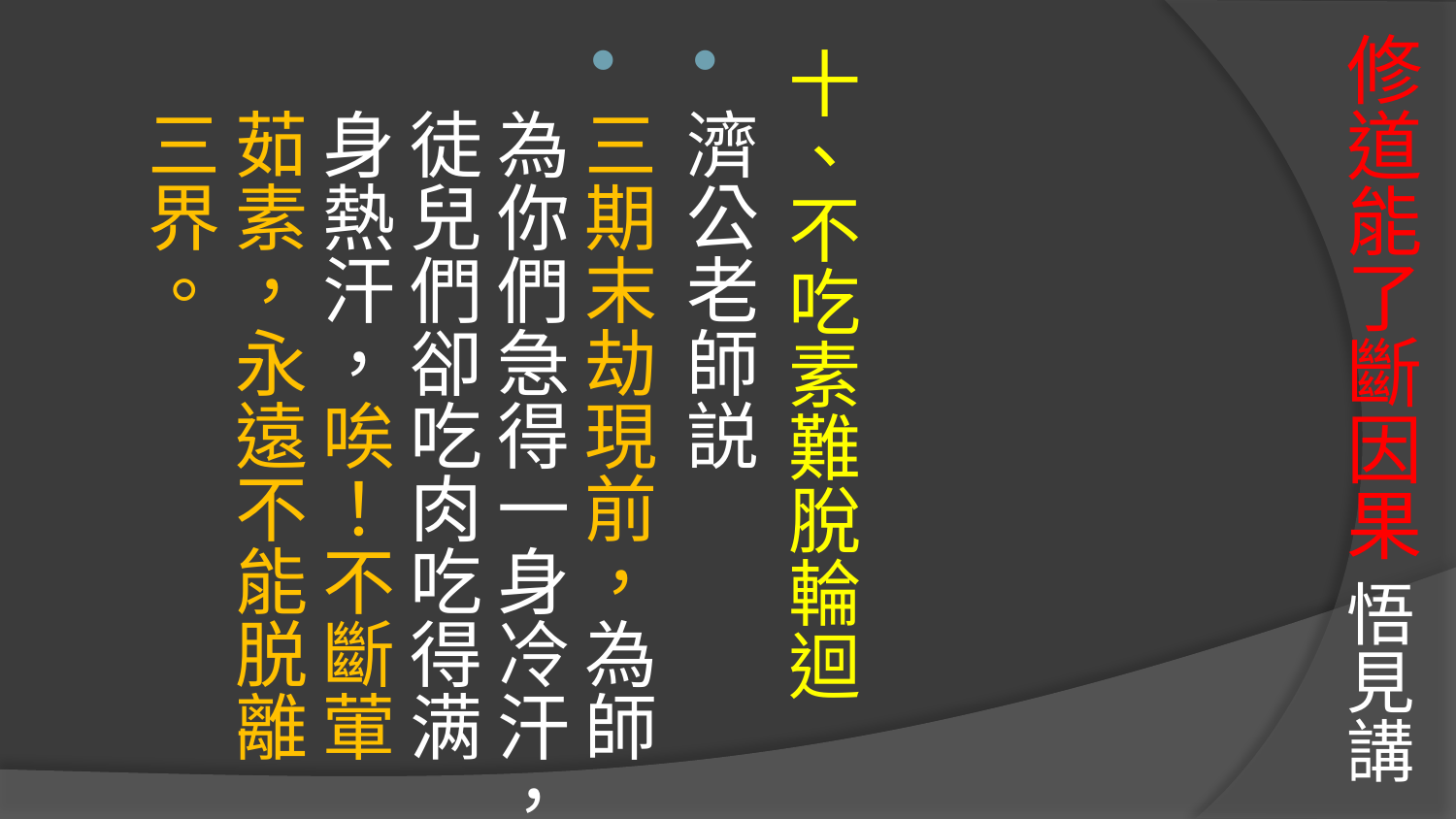

# 修道能了斷因果 悟見講
十、不吃素難脫輪迴
濟公老師説
三期末劫現前，為師為你們急得一身冷汗，徒兒們卻吃肉吃得满身熱汗，唉！不斷葷茹素，永遠不能脱離三界。